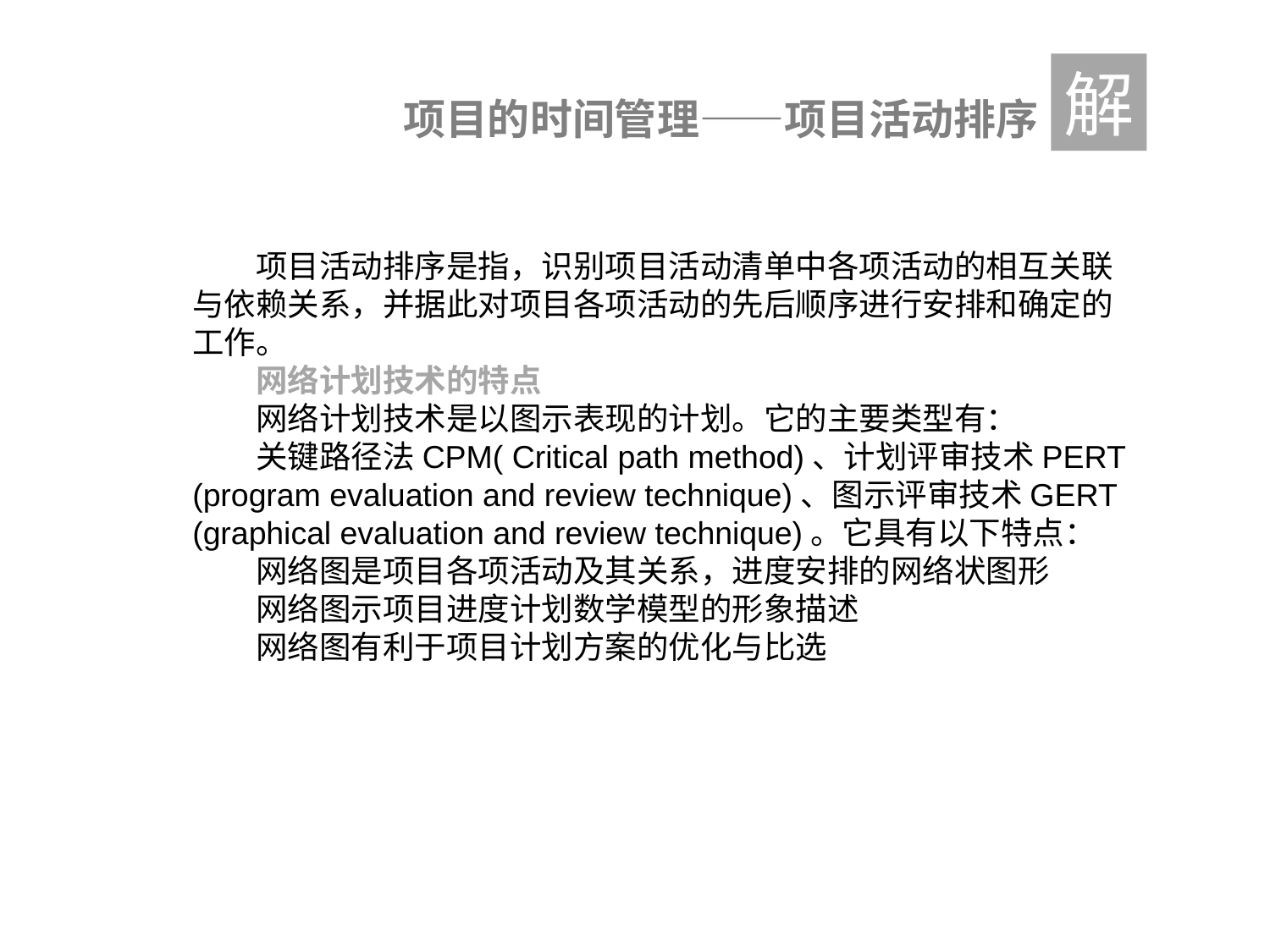

解
项目的时间管理——项目活动排序
项目活动排序是指，识别项目活动清单中各项活动的相互关联与依赖关系，并据此对项目各项活动的先后顺序进行安排和确定的工作。
网络计划技术的特点
网络计划技术是以图示表现的计划。它的主要类型有：
关键路径法CPM( Critical path method)、计划评审技术PERT (program evaluation and review technique)、图示评审技术GERT (graphical evaluation and review technique)。它具有以下特点：
网络图是项目各项活动及其关系，进度安排的网络状图形
网络图示项目进度计划数学模型的形象描述
网络图有利于项目计划方案的优化与比选